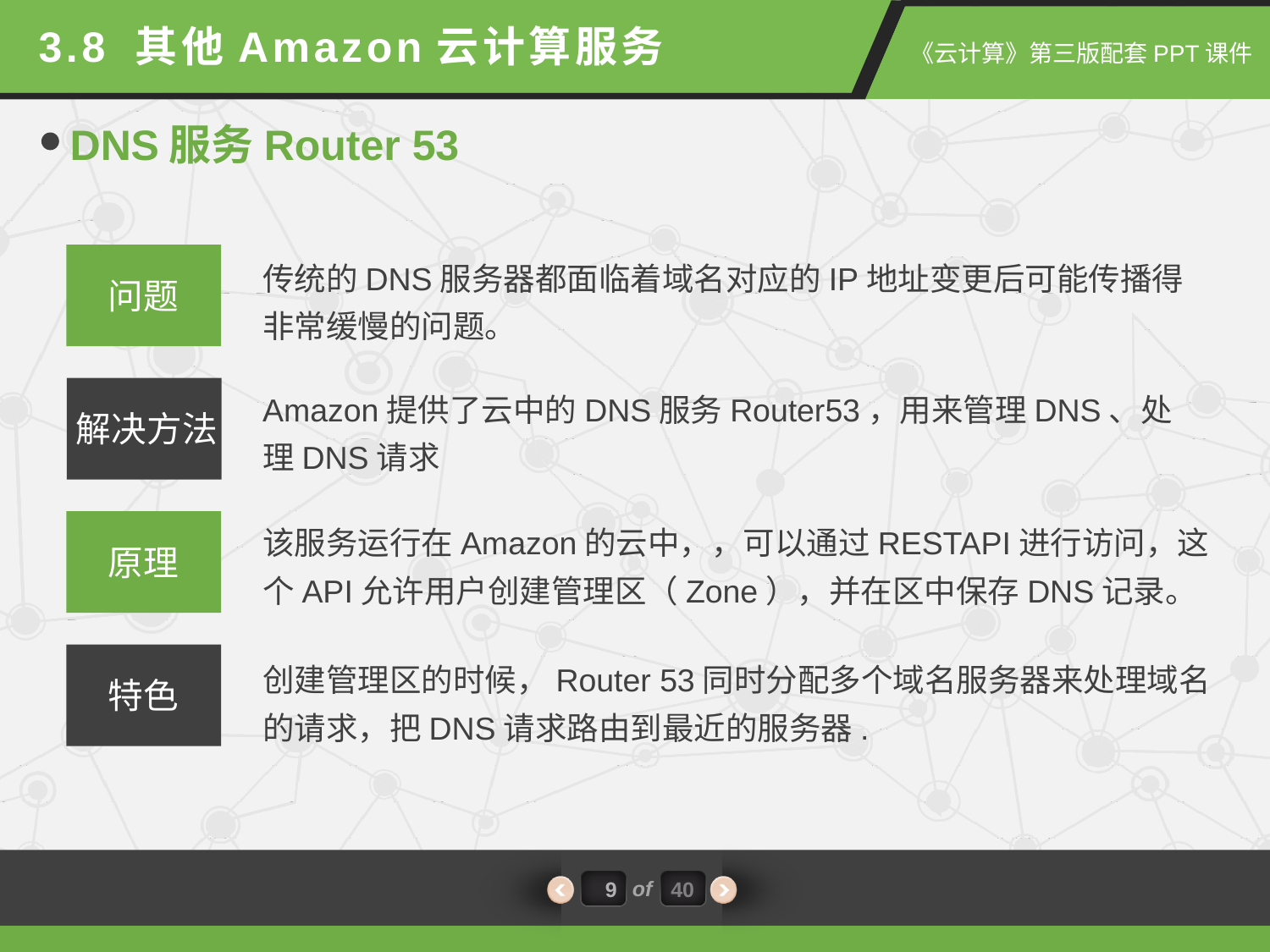

3.8 其他Amazon云计算服务
DNS服务Router 53

传统的DNS服务器都面临着域名对应的IP地址变更后可能传播得非常缓慢的问题。

问题
Amazon提供了云中的DNS服务Router53，用来管理DNS、处理DNS请求

解决方法
该服务运行在Amazon的云中，，可以通过RESTAPI进行访问，这个API允许用户创建管理区（Zone），并在区中保存DNS记录。

原理

特色
创建管理区的时候，Router 53同时分配多个域名服务器来处理域名的请求，把DNS请求路由到最近的服务器.
9